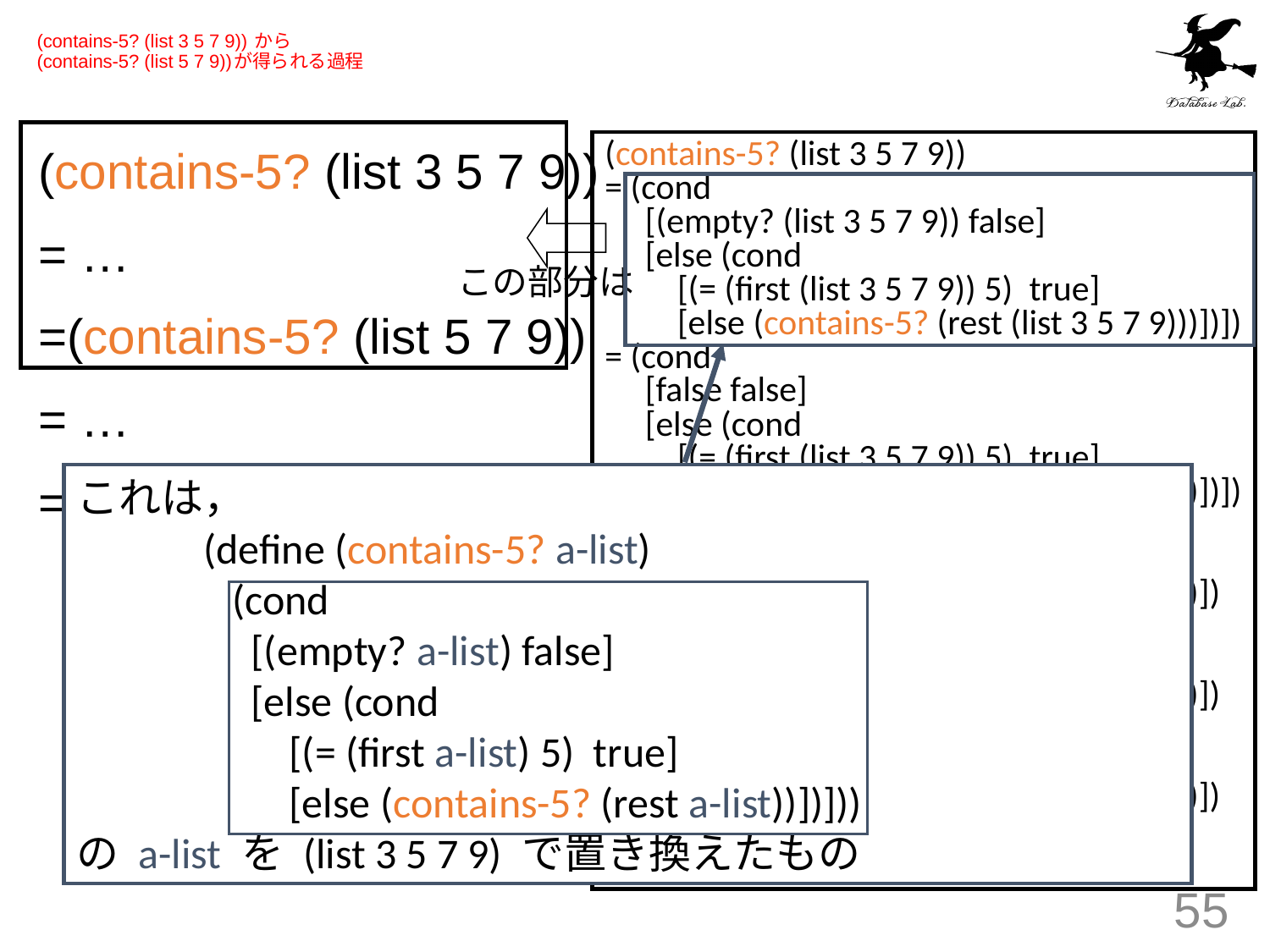

# (contains-5? (list 3 5 7 9)) から (contains-5? (list 5 7 9))が得られる過程

(contains-5? (list 3 5 7 9))
= …
=(contains-5? (list 5 7 9))
= …
= true
(contains-5? (list 3 5 7 9))
= (cond
     [(empty? (list 3 5 7 9)) false]
     [else (cond
         [(= (first (list 3 5 7 9)) 5)  true]
         [else (contains-5? (rest (list 3 5 7 9)))])])
= (cond
     [false false]
     [else (cond
         [(= (first (list 3 5 7 9)) 5)  true]
         [else (contains-5? (rest (list 3 5 7 9)))])])
= (cond
         [(= (first (list 3 5 7 9)) 5)  true]
         [else (contains-5? (rest (list 3 5 7 9)))])
= (cond
         [(= 3 5)  true]
         [else (contains-5? (rest (list 3 5 7 9)))])
= (cond
         [false  true]
         [else (contains-5? (rest (list 3 5 7 9)))])
= (contains-5? (rest (list 3 5 7 9)))
= (contains-5? (list 5 7 9))

この部分は

これは，
	(define (contains-5? a-list)
	   (cond
	     [(empty? a-list) false]
	     [else (cond
	         [(= (first a-list) 5)  true]
	         [else (contains-5? (rest a-list))])]))
の a-list を (list 3 5 7 9) で置き換えたもの

55